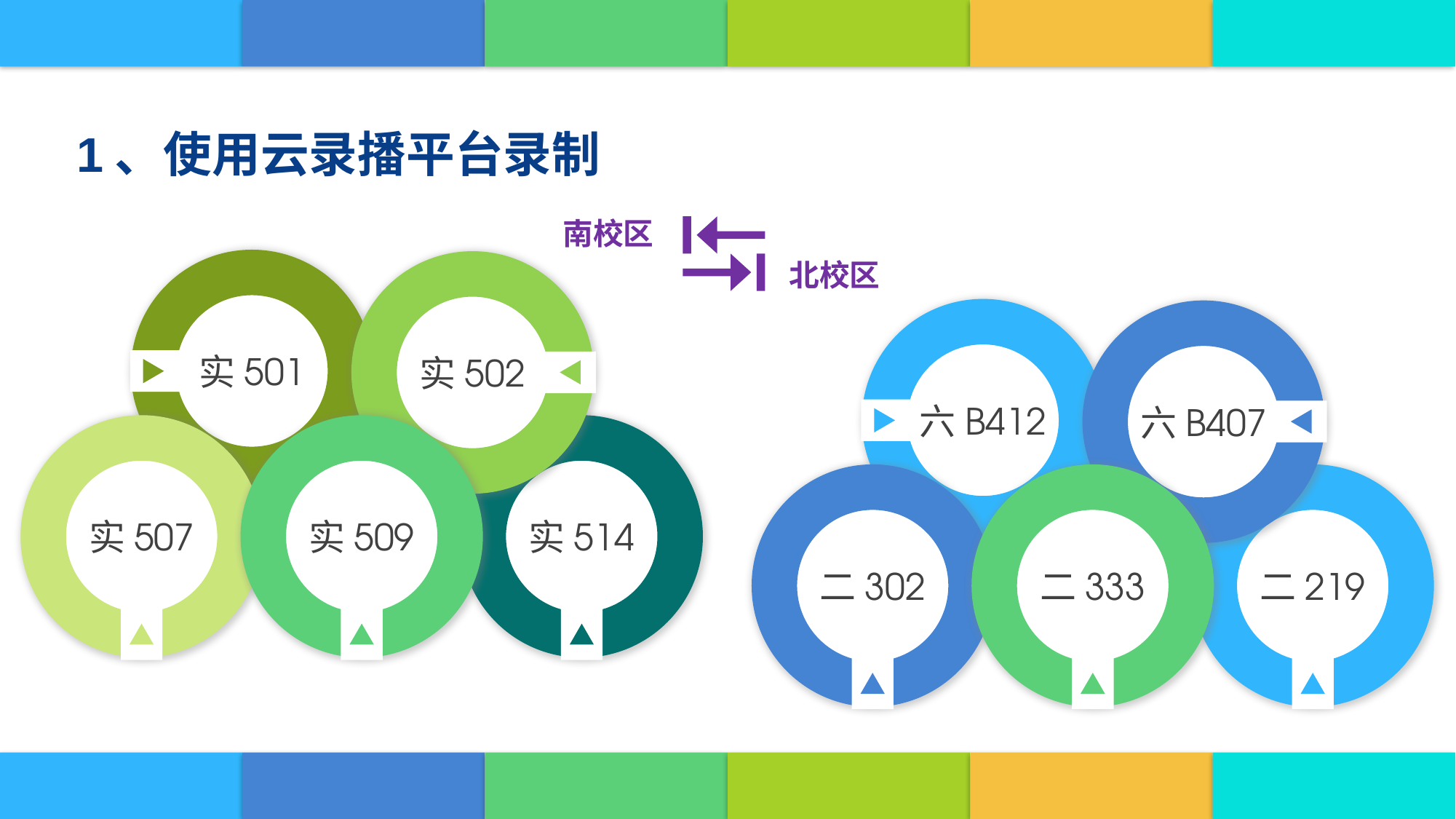

1、使用云录播平台录制
南校区
0000

北校区
实501
实502
六B412
六B407

实507
实509
实514
二302
二333
二219